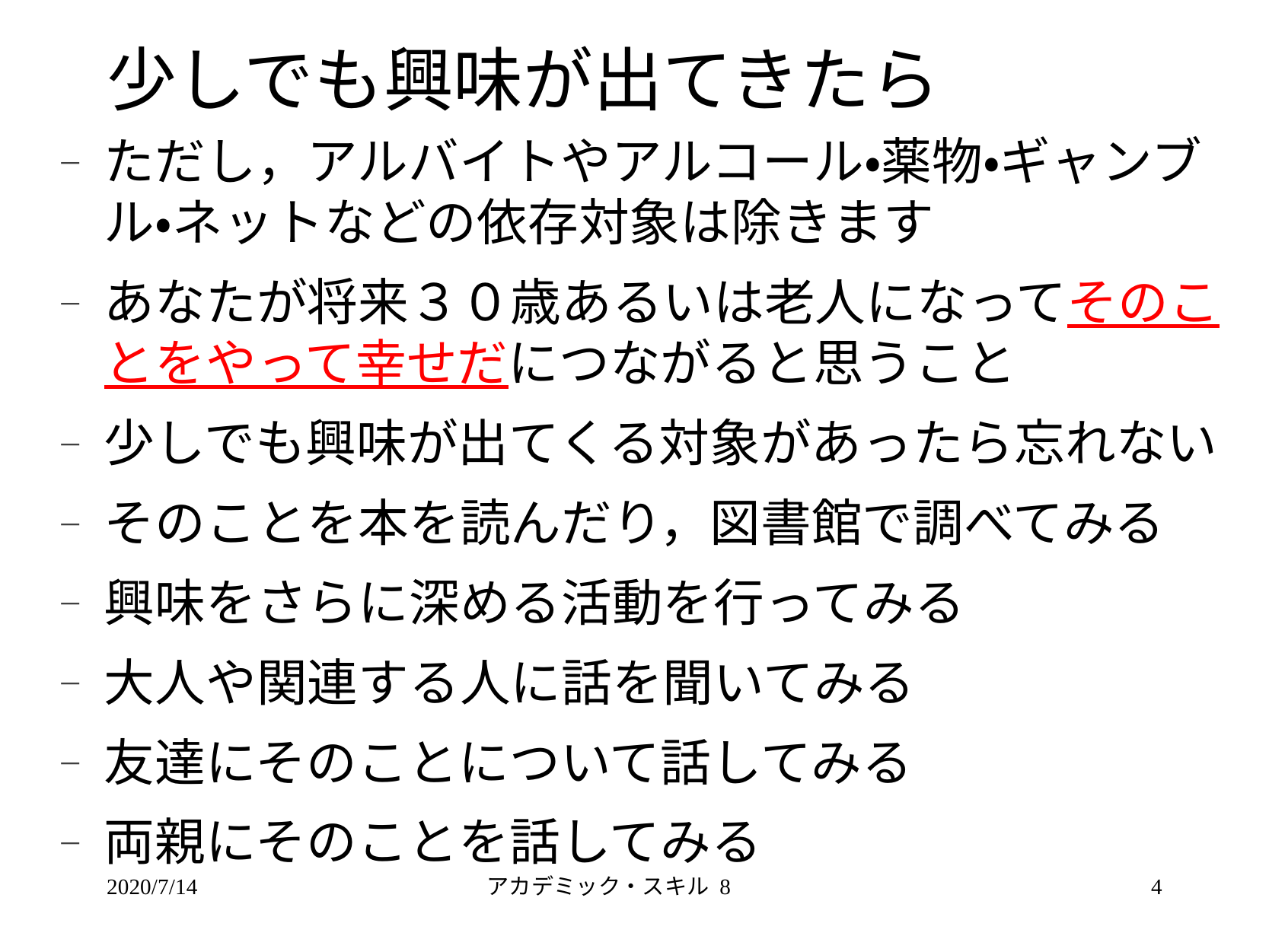

# 少しでも興味が出てきたら
ただし，アルバイトやアルコール・薬物・ギャンブル・ネットなどの依存対象は除きます
あなたが将来３０歳あるいは老人になってそのことをやって幸せだにつながると思うこと
少しでも興味が出てくる対象があったら忘れない
そのことを本を読んだり，図書館で調べてみる
興味をさらに深める活動を行ってみる
大人や関連する人に話を聞いてみる
友達にそのことについて話してみる
両親にそのことを話してみる
2020/7/14
アカデミック・スキル 8
4